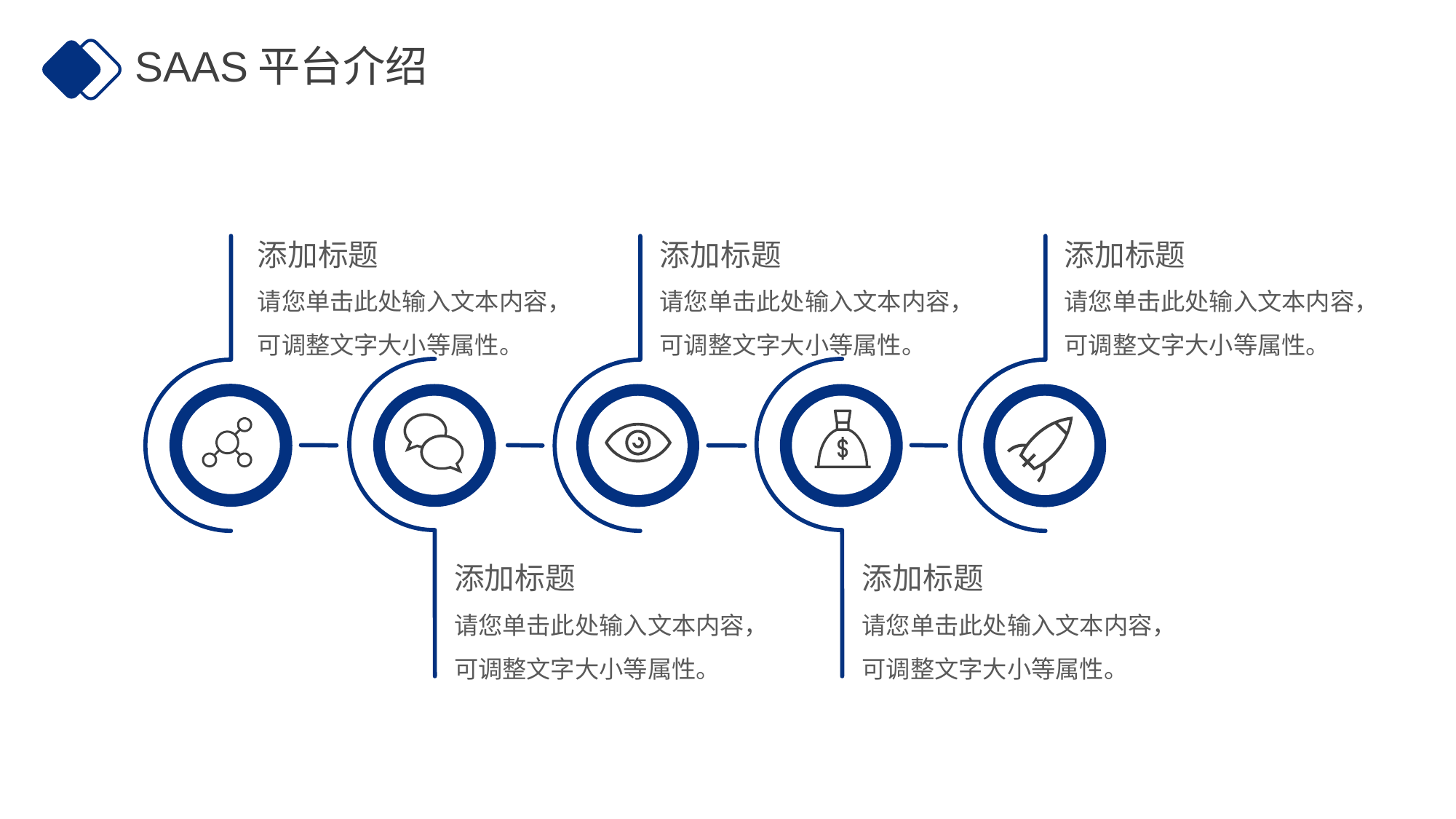

SAAS平台介绍

添加标题
请您单击此处输入文本内容，可调整文字大小等属性。
添加标题
请您单击此处输入文本内容，可调整文字大小等属性。
添加标题
请您单击此处输入文本内容，可调整文字大小等属性。

添加标题
请您单击此处输入文本内容，可调整文字大小等属性。
添加标题
请您单击此处输入文本内容，可调整文字大小等属性。